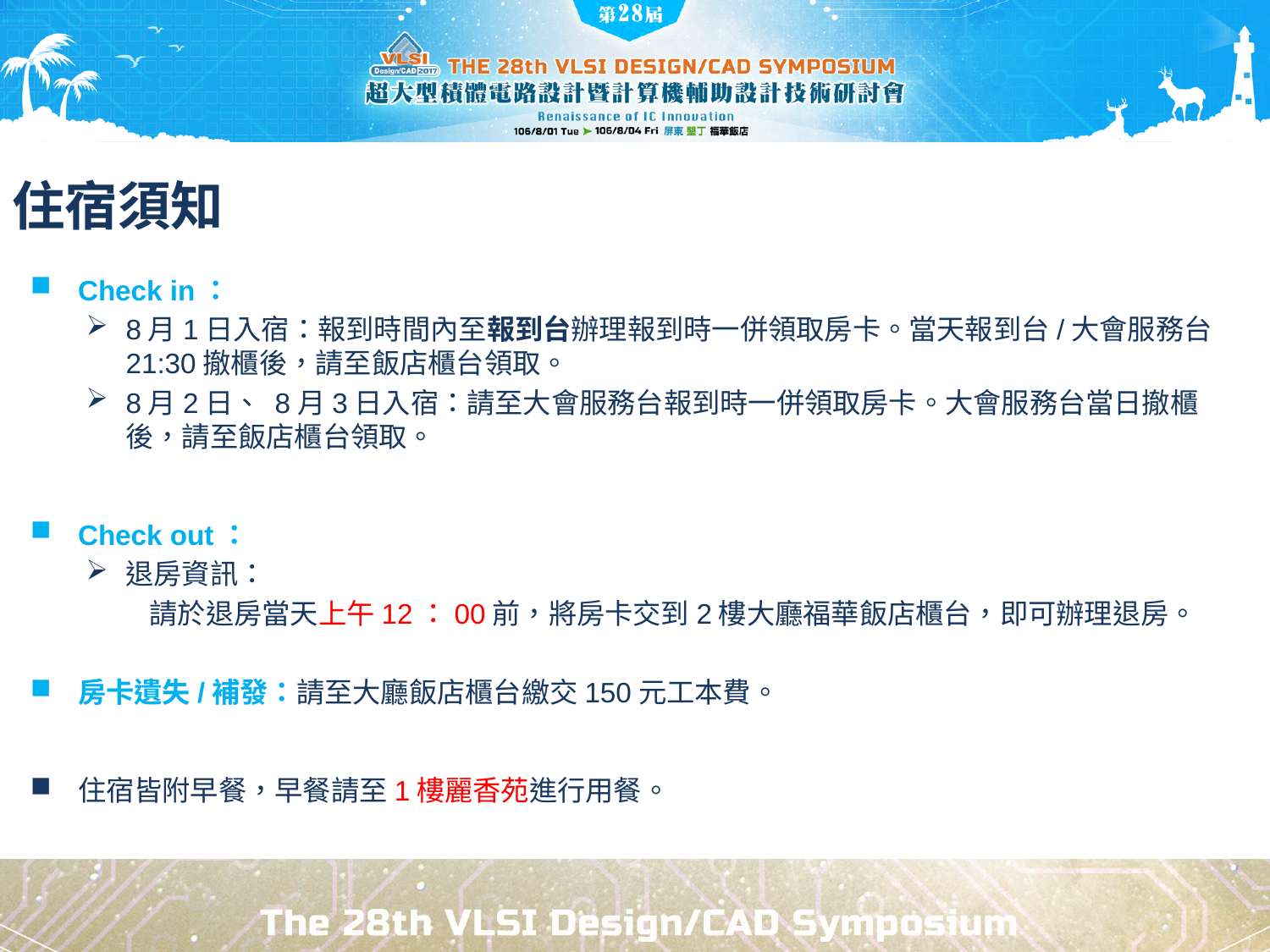

# 住宿須知
Check in：
8月1日入宿：報到時間內至報到台辦理報到時一併領取房卡。當天報到台/大會服務台21:30撤櫃後，請至飯店櫃台領取。
8月2日、 8月3日入宿：請至大會服務台報到時一併領取房卡。大會服務台當日撤櫃後，請至飯店櫃台領取。

Check out：
退房資訊：
請於退房當天上午12：00前，將房卡交到2樓大廳福華飯店櫃台，即可辦理退房。

房卡遺失/補發：請至大廳飯店櫃台繳交150元工本費。

住宿皆附早餐，早餐請至1樓麗香苑進行用餐。